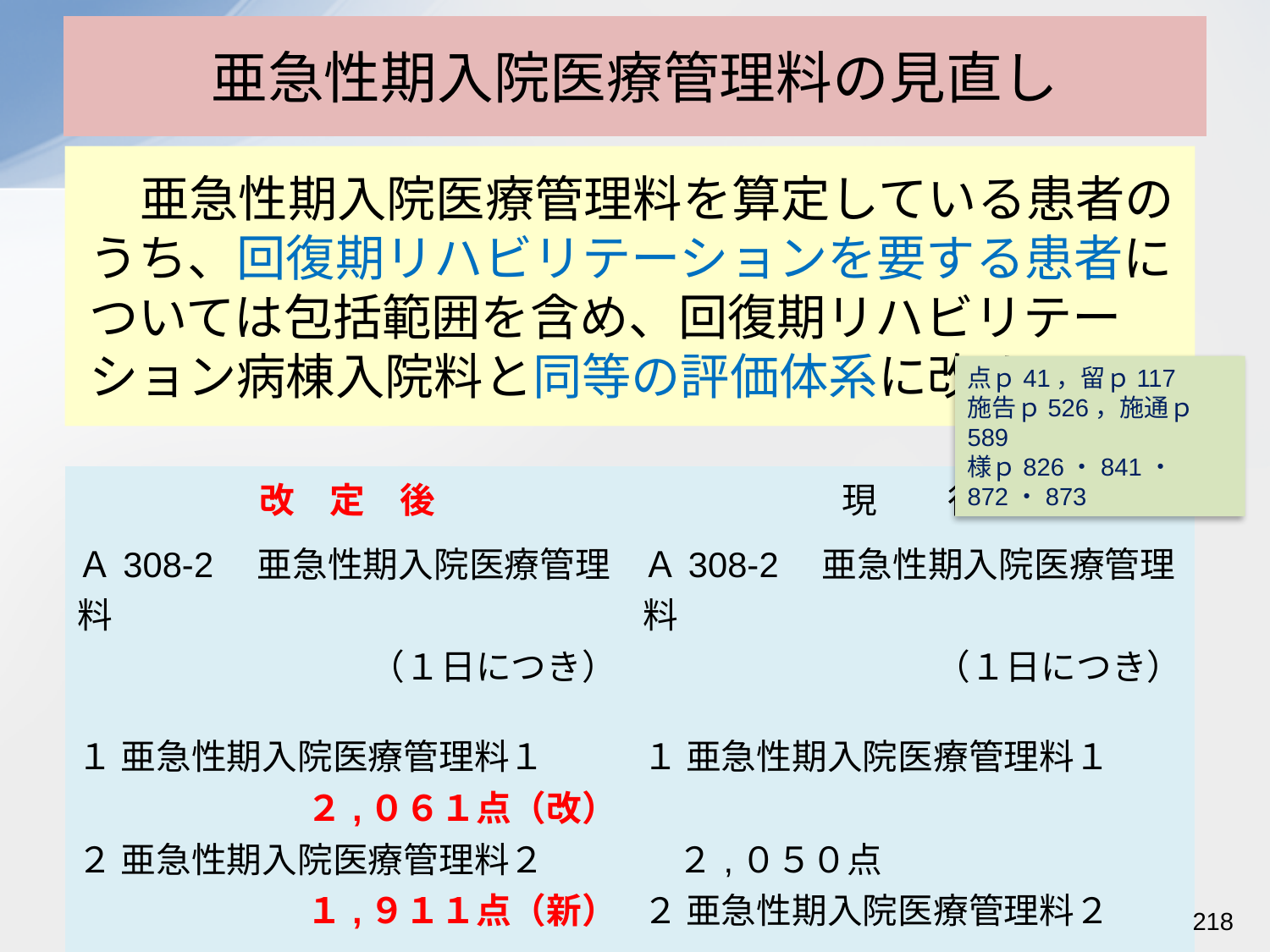

# 亜急性期入院医療管理料の見直し
亜急性期入院医療管理料を算定している患者のうち、回復期リハビリテーションを要する患者については包括範囲を含め、回復期リハビリテーション病棟入院料と同等の評価体系に改める。
点ｐ41，留ｐ117
施告ｐ526，施通ｐ589
様ｐ826・841・872・873
| 改　定　後 | 現　　行 |
| --- | --- |
| Ａ308-2　亜急性期入院医療管理料 （１日につき） １ 亜急性期入院医療管理料１ ２,０６１点（改） ２ 亜急性期入院医療管理料２ １,９１１点（新） | Ａ308-2　亜急性期入院医療管理料 （１日につき） １ 亜急性期入院医療管理料１ 　　　　　　　　　　　　　　　　２,０５０点 ２ 亜急性期入院医療管理料２ 　　　　　　　　　　　　　　　　２,０５０点 |
218